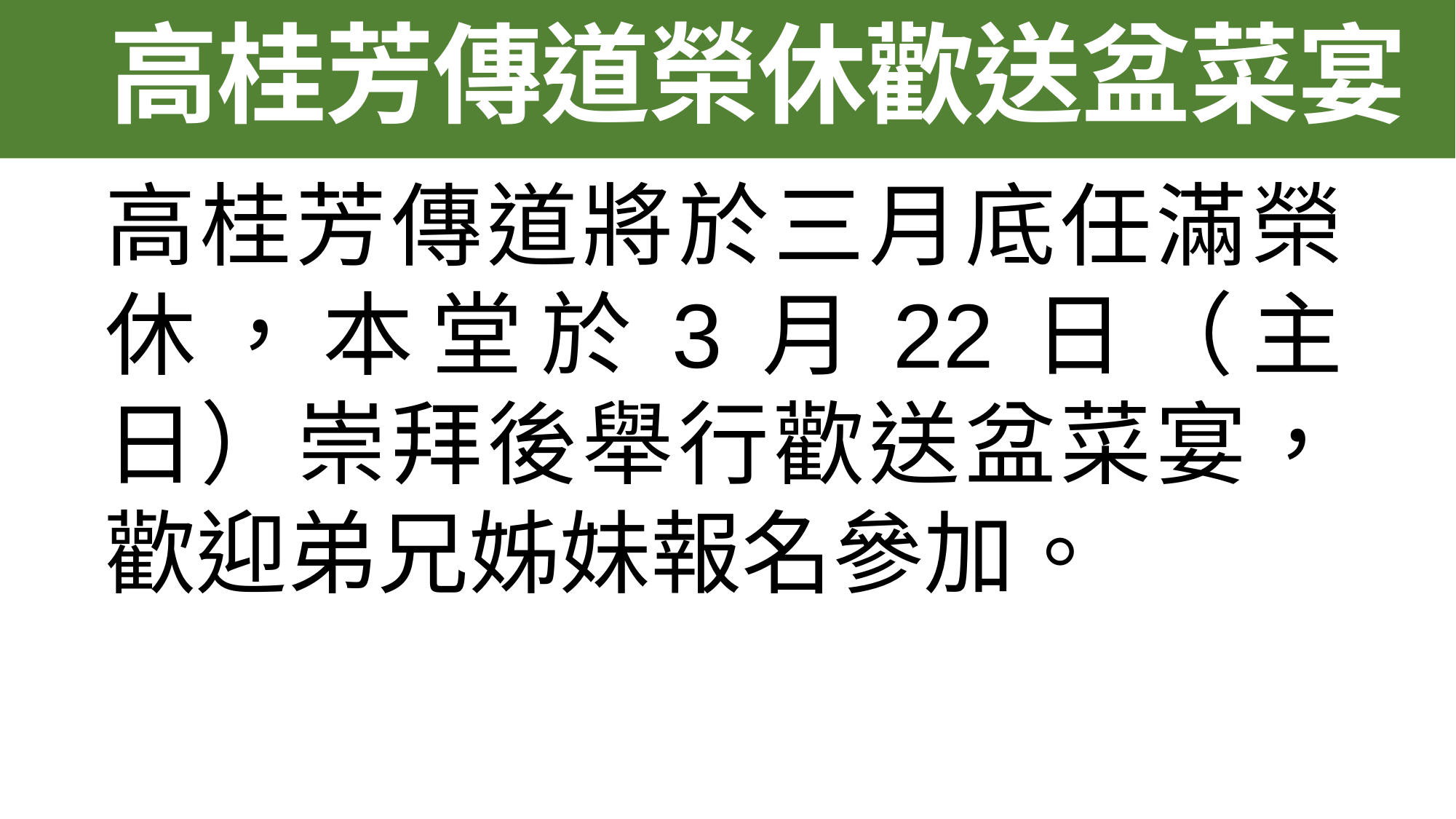

高桂芳傳道榮休歡送盆菜宴
高桂芳傳道將於三月底任滿榮休，本堂於3月22日（主日）崇拜後舉行歡送盆菜宴，歡迎弟兄姊妹報名參加。